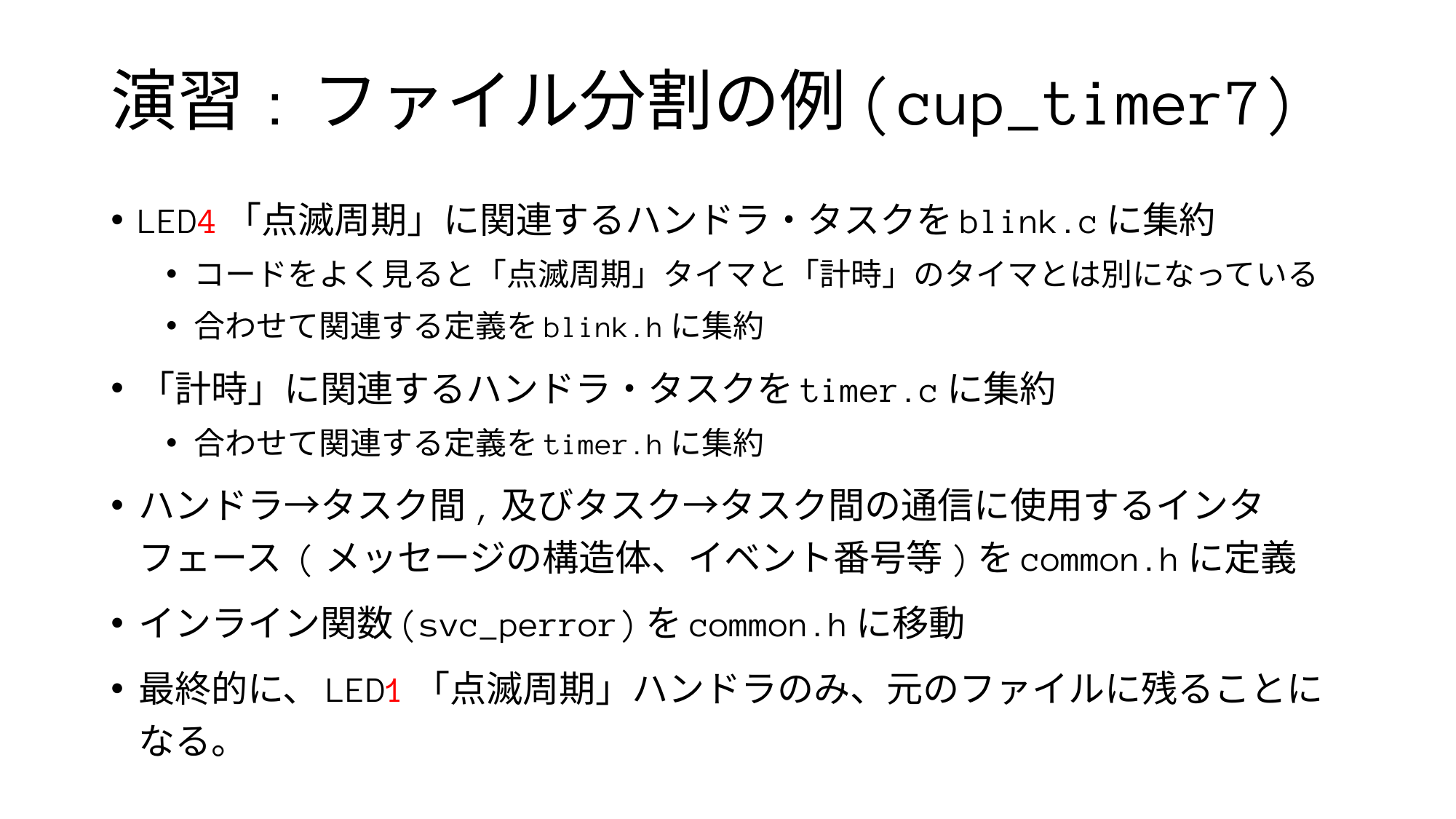

# 演習:ファイル分割の例(cup_timer7)
LED4「点滅周期」に関連するハンドラ・タスクをblink.cに集約
コードをよく見ると「点滅周期」タイマと「計時」のタイマとは別になっている
合わせて関連する定義をblink.hに集約
「計時」に関連するハンドラ・タスクをtimer.cに集約
合わせて関連する定義をtimer.hに集約
ハンドラ→タスク間,及びタスク→タスク間の通信に使用するインタフェース (メッセージの構造体、イベント番号等)をcommon.hに定義
インライン関数(svc_perror)をcommon.hに移動
最終的に、LED1「点滅周期」ハンドラのみ、元のファイルに残ることになる。